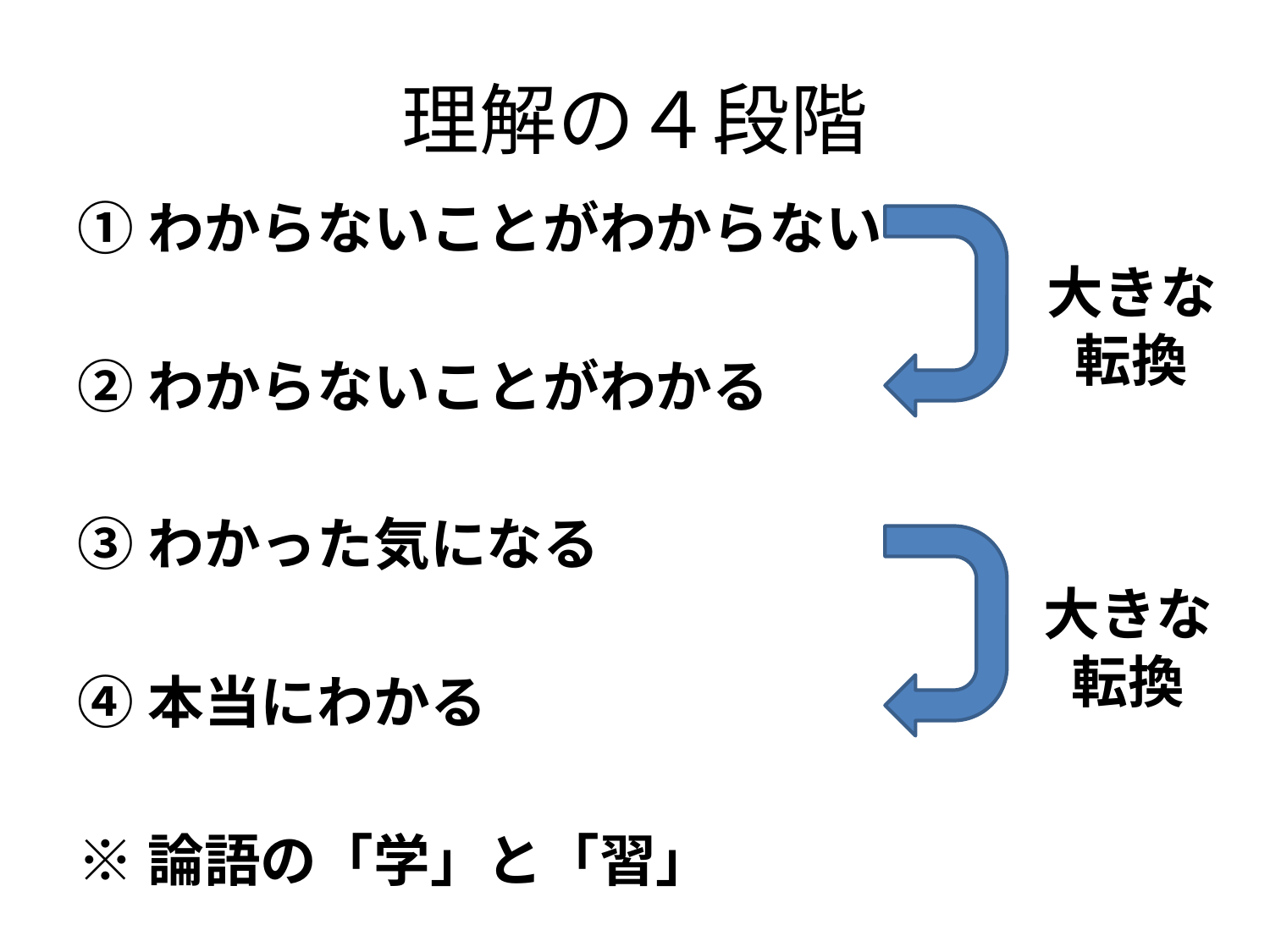

# 理解の４段階
①わからないことがわからない

②わからないことがわかる

③わかった気になる

④本当にわかる

※論語の「学」と「習」

大きな
転換

大きな
転換